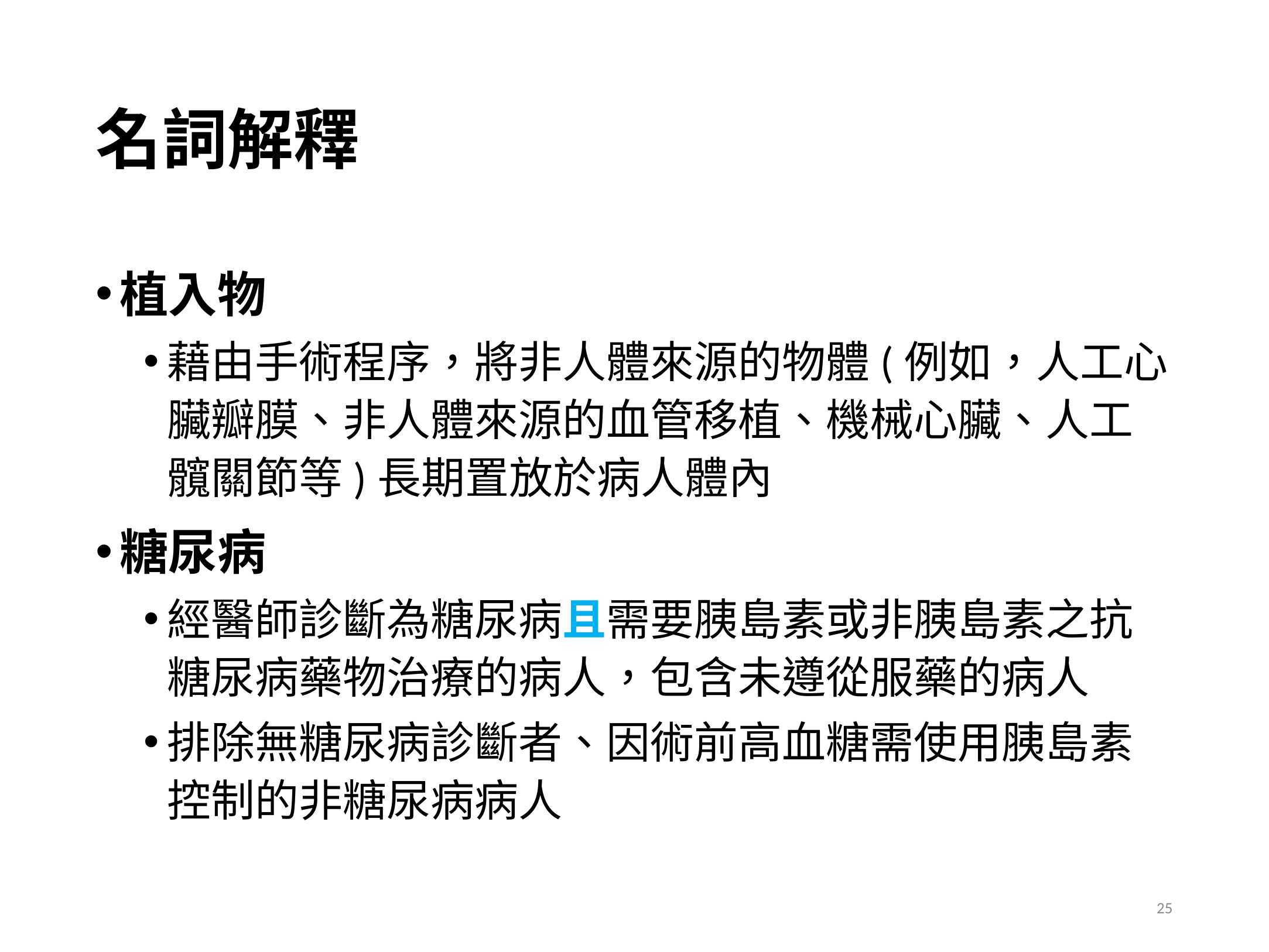

# 名詞解釋
植入物
藉由手術程序，將非人體來源的物體(例如，人工心臟瓣膜、非人體來源的血管移植、機械心臟、人工髖關節等)長期置放於病人體內
糖尿病
經醫師診斷為糖尿病且需要胰島素或非胰島素之抗糖尿病藥物治療的病人，包含未遵從服藥的病人
排除無糖尿病診斷者、因術前高血糖需使用胰島素控制的非糖尿病病人

25